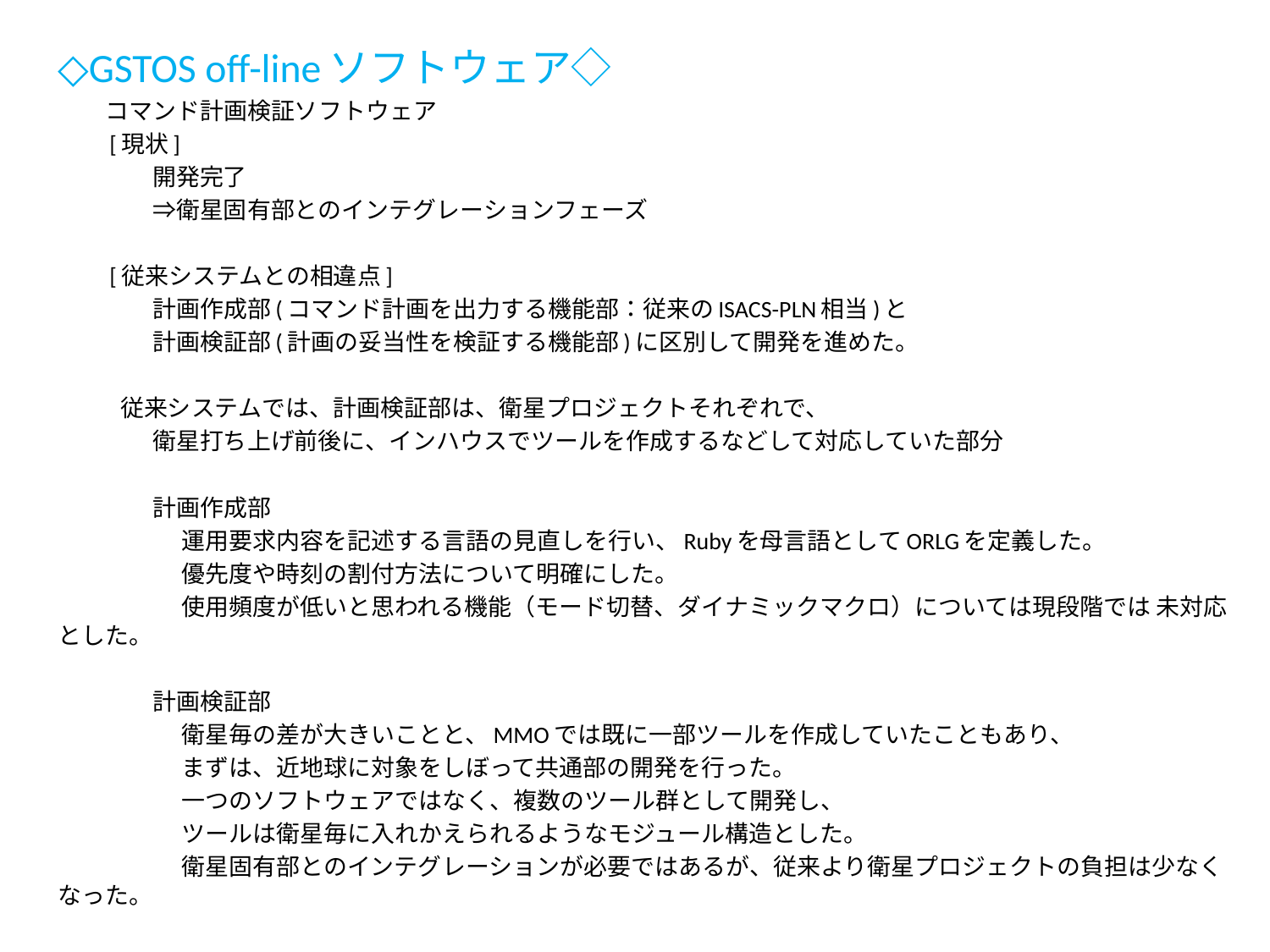

◇GSTOS off-lineソフトウェア◇
　　コマンド計画検証ソフトウェア
　　[現状]
　　　　開発完了
　　　　⇒衛星固有部とのインテグレーションフェーズ

　　[従来システムとの相違点]
　　　　計画作成部(コマンド計画を出力する機能部：従来のISACS-PLN相当)と
　　　　計画検証部(計画の妥当性を検証する機能部)に区別して開発を進めた。

           従来システムでは、計画検証部は、衛星プロジェクトそれぞれで、
　　　　衛星打ち上げ前後に、インハウスでツールを作成するなどして対応していた部分

　　　　計画作成部
　　　　　 運用要求内容を記述する言語の見直しを行い、Rubyを母言語としてORLGを定義した。
　　　　　 優先度や時刻の割付方法について明確にした。
　　　　　 使用頻度が低いと思われる機能（モード切替、ダイナミックマクロ）については現段階では 未対応とした。

　　　　計画検証部
　　　　　 衛星毎の差が大きいことと、MMOでは既に一部ツールを作成していたこともあり、
　　　　　 まずは、近地球に対象をしぼって共通部の開発を行った。
　　　　　 一つのソフトウェアではなく、複数のツール群として開発し、
　　　　　 ツールは衛星毎に入れかえられるようなモジュール構造とした。
　　　　　 衛星固有部とのインテグレーションが必要ではあるが、従来より衛星プロジェクトの負担は少なくなった。